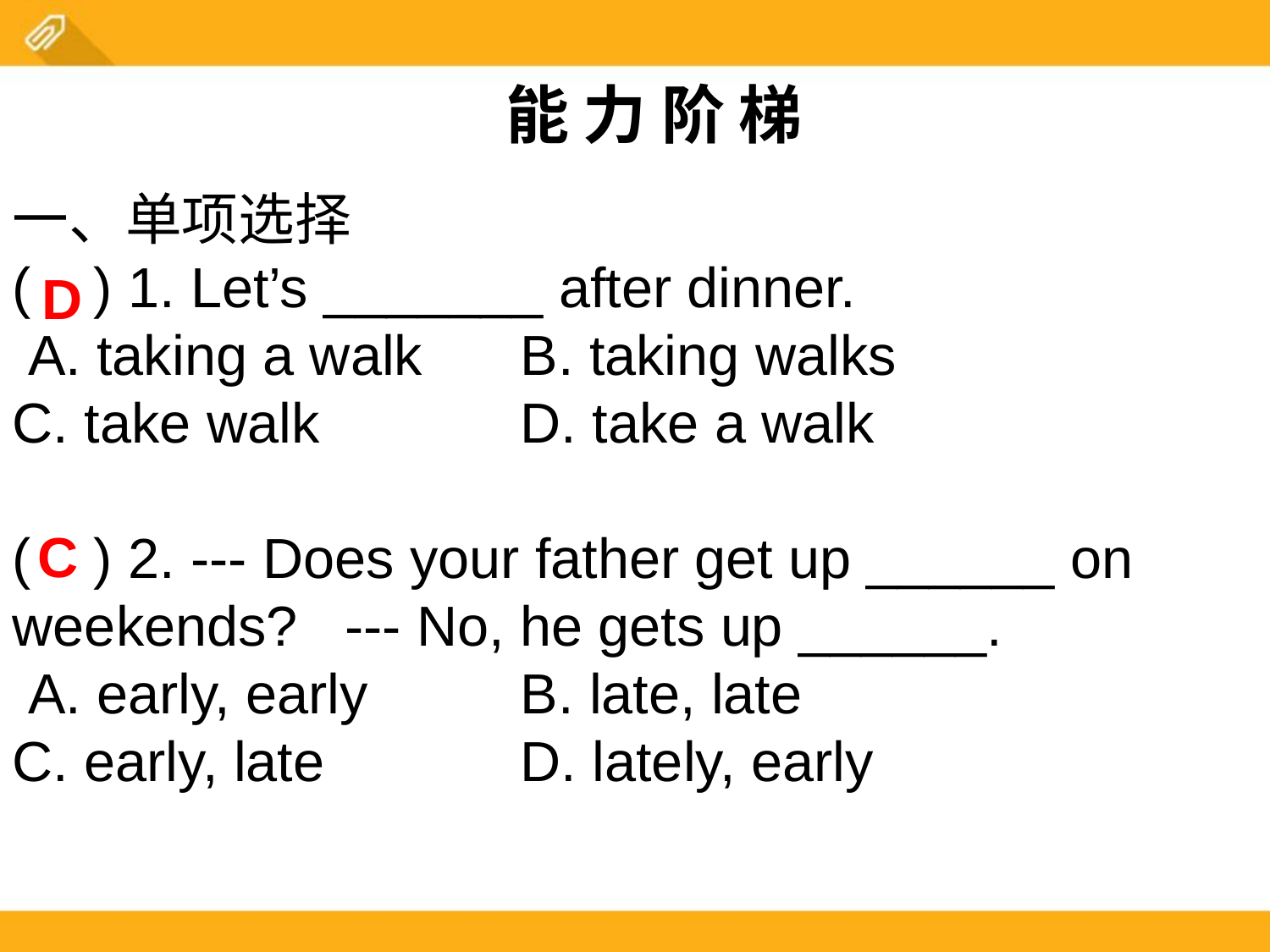

能 力 阶 梯
一、单项选择
(    ) 1. Let’s _______ after dinner.
 A. taking a walk	B. taking walks
C. take walk		D. take a walk

(    ) 2. --- Does your father get up ______ on weekends?   --- No, he gets up ______.
 A. early, early		B. late, late
C. early, late		D. lately, early
D
C